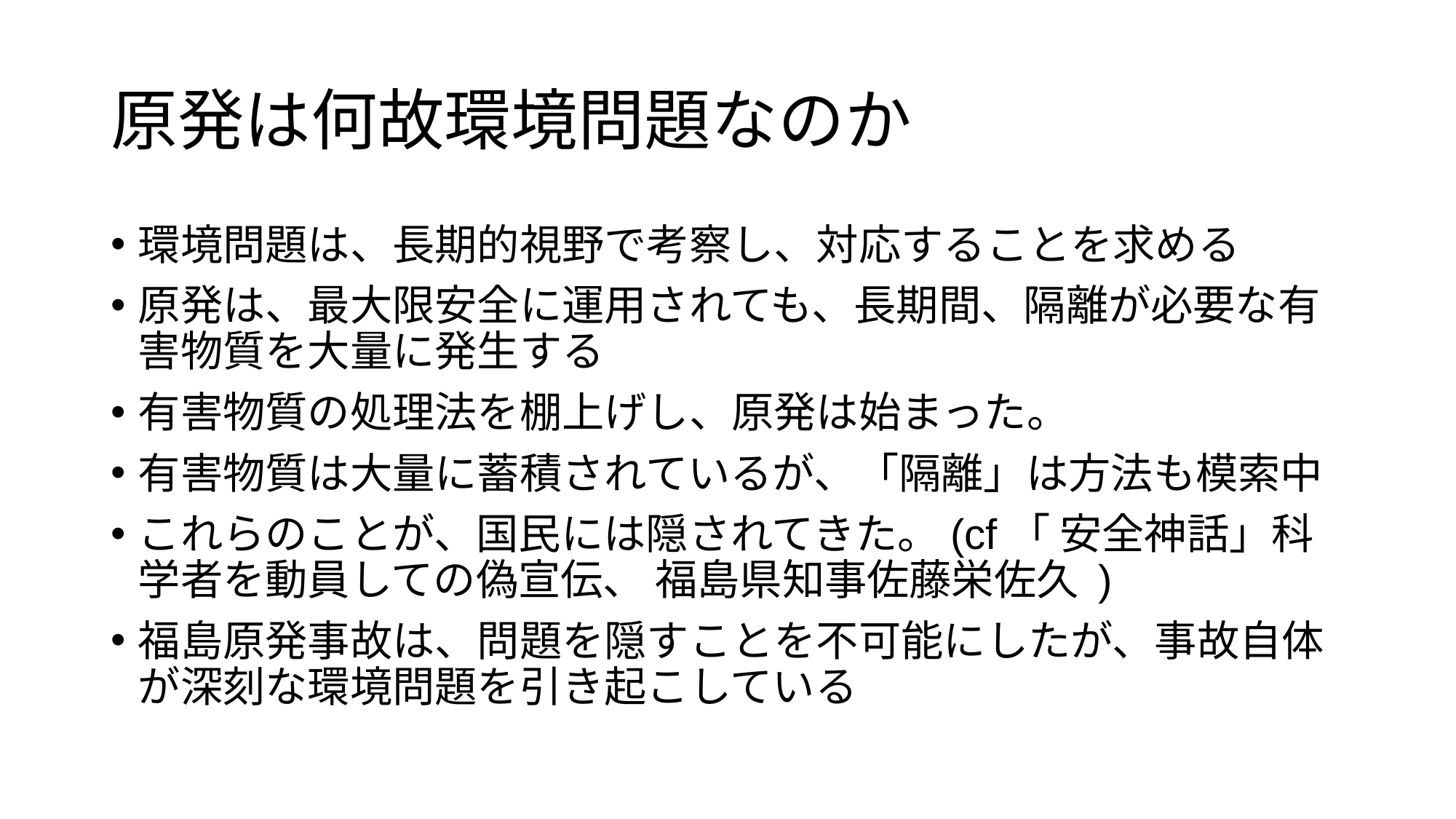

# 原発は何故環境問題なのか
環境問題は、長期的視野で考察し、対応することを求める
原発は、最大限安全に運用されても、長期間、隔離が必要な有害物質を大量に発生する
有害物質の処理法を棚上げし、原発は始まった。
有害物質は大量に蓄積されているが、「隔離」は方法も模索中
これらのことが、国民には隠されてきた。(cf「 安全神話」科学者を動員しての偽宣伝、 福島県知事佐藤栄佐久 )
福島原発事故は、問題を隠すことを不可能にしたが、事故自体が深刻な環境問題を引き起こしている